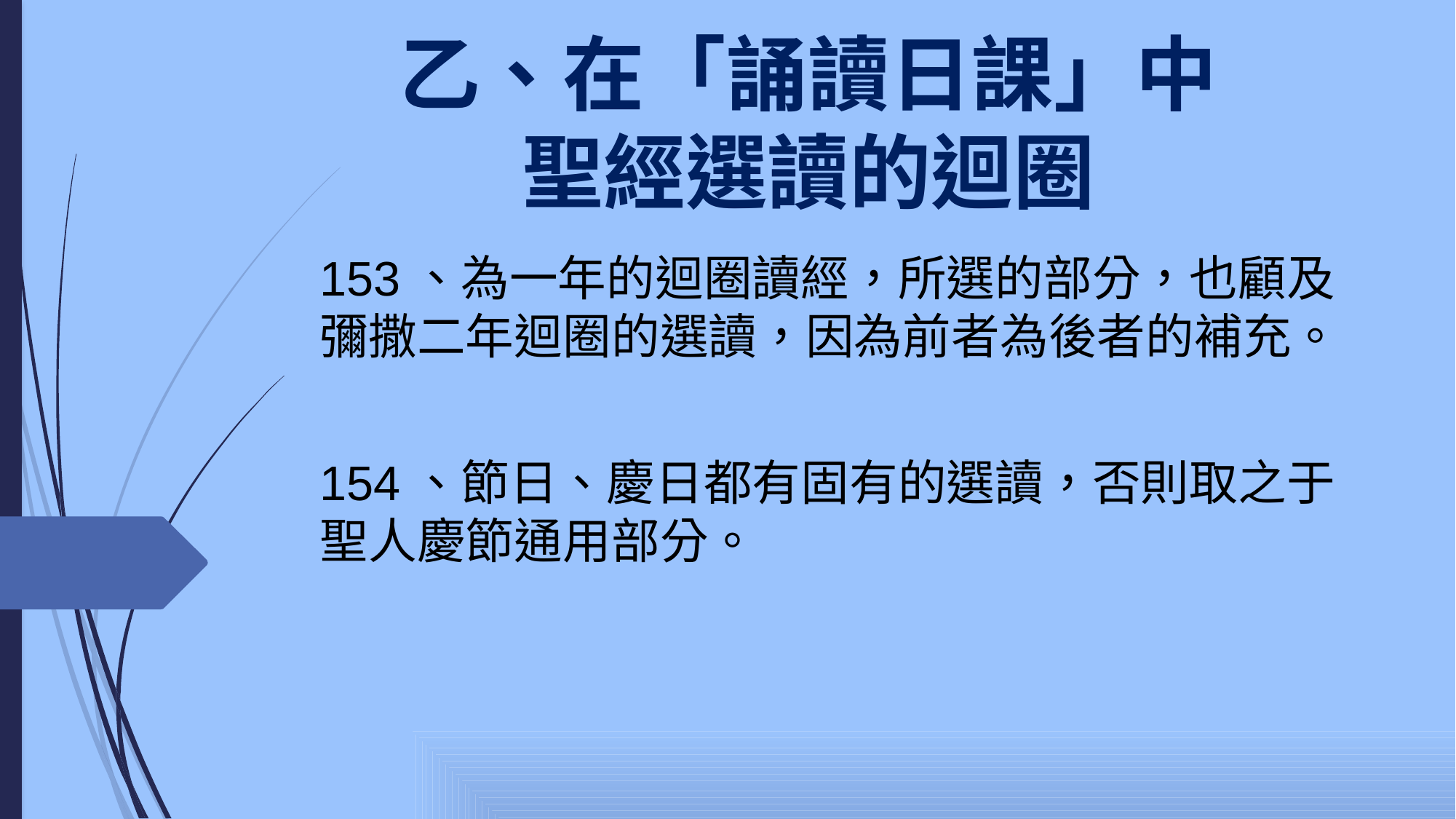

# 乙、在「誦讀日課」中 聖經選讀的迴圈
153、為一年的迴圈讀經，所選的部分，也顧及彌撒二年迴圈的選讀，因為前者為後者的補充。

154、節日、慶日都有固有的選讀，否則取之于聖人慶節通用部分。